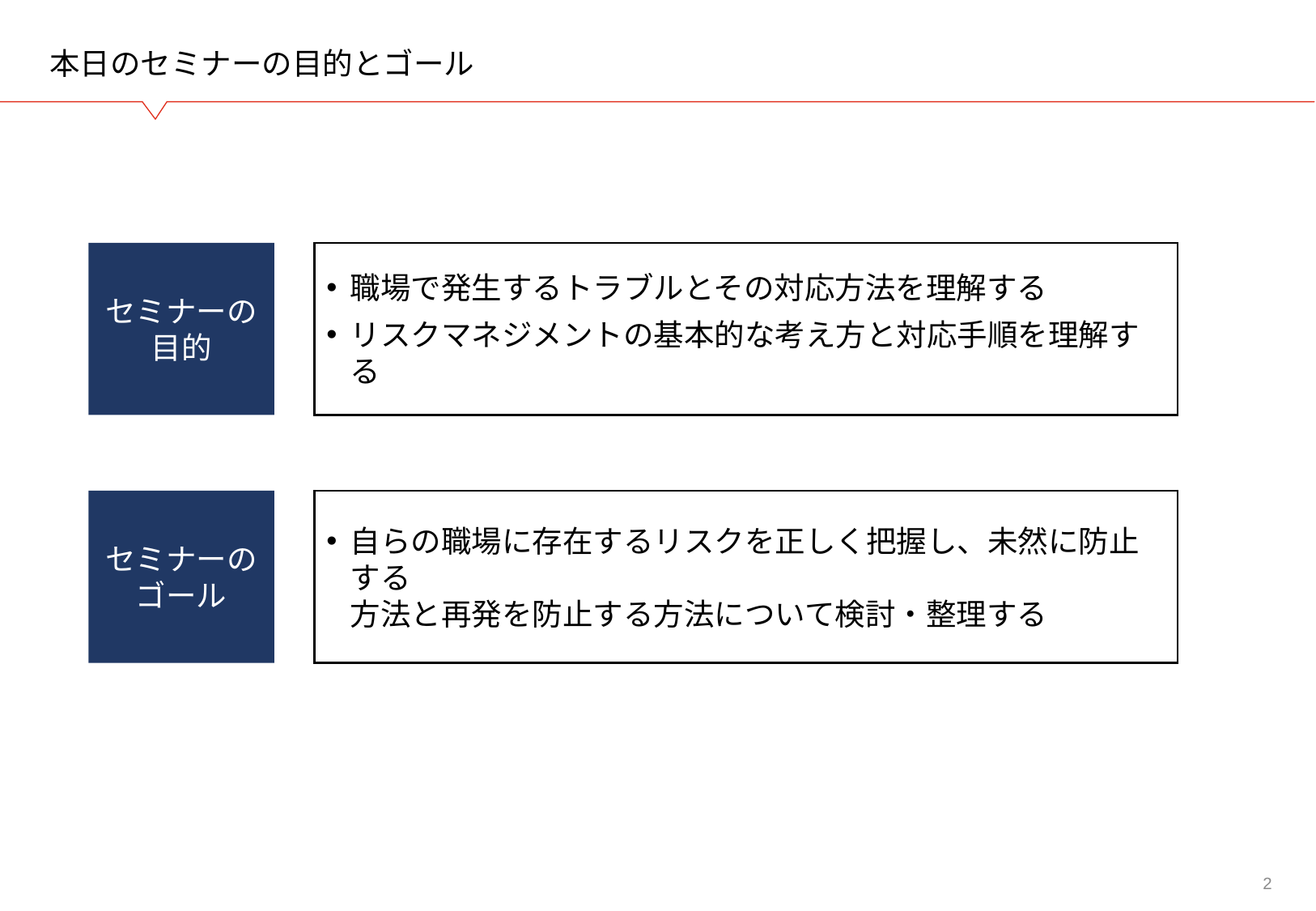

# 本日のセミナーの目的とゴール
職場で発生するトラブルとその対応方法を理解する
リスクマネジメントの基本的な考え方と対応手順を理解する
セミナーの
目的
自らの職場に存在するリスクを正しく把握し、未然に防止する
方法と再発を防止する方法について検討・整理する
セミナーの
ゴール